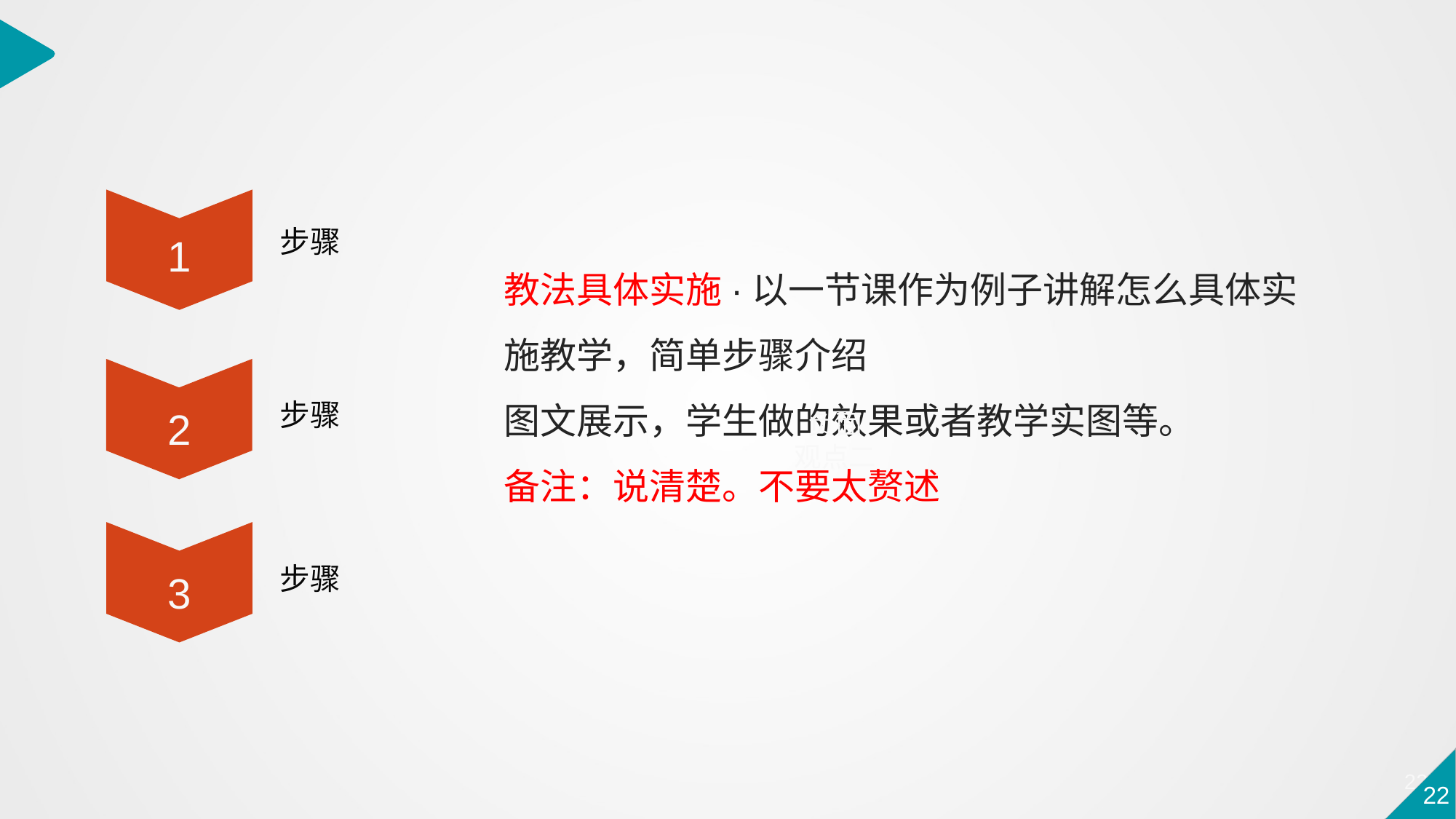

步骤
1
教法具体实施·以一节课作为例子讲解怎么具体实施教学，简单步骤介绍
图文展示，学生做的效果或者教学实图等。
备注：说清楚。不要太赘述

步骤
2
负面
观点二

步骤
3